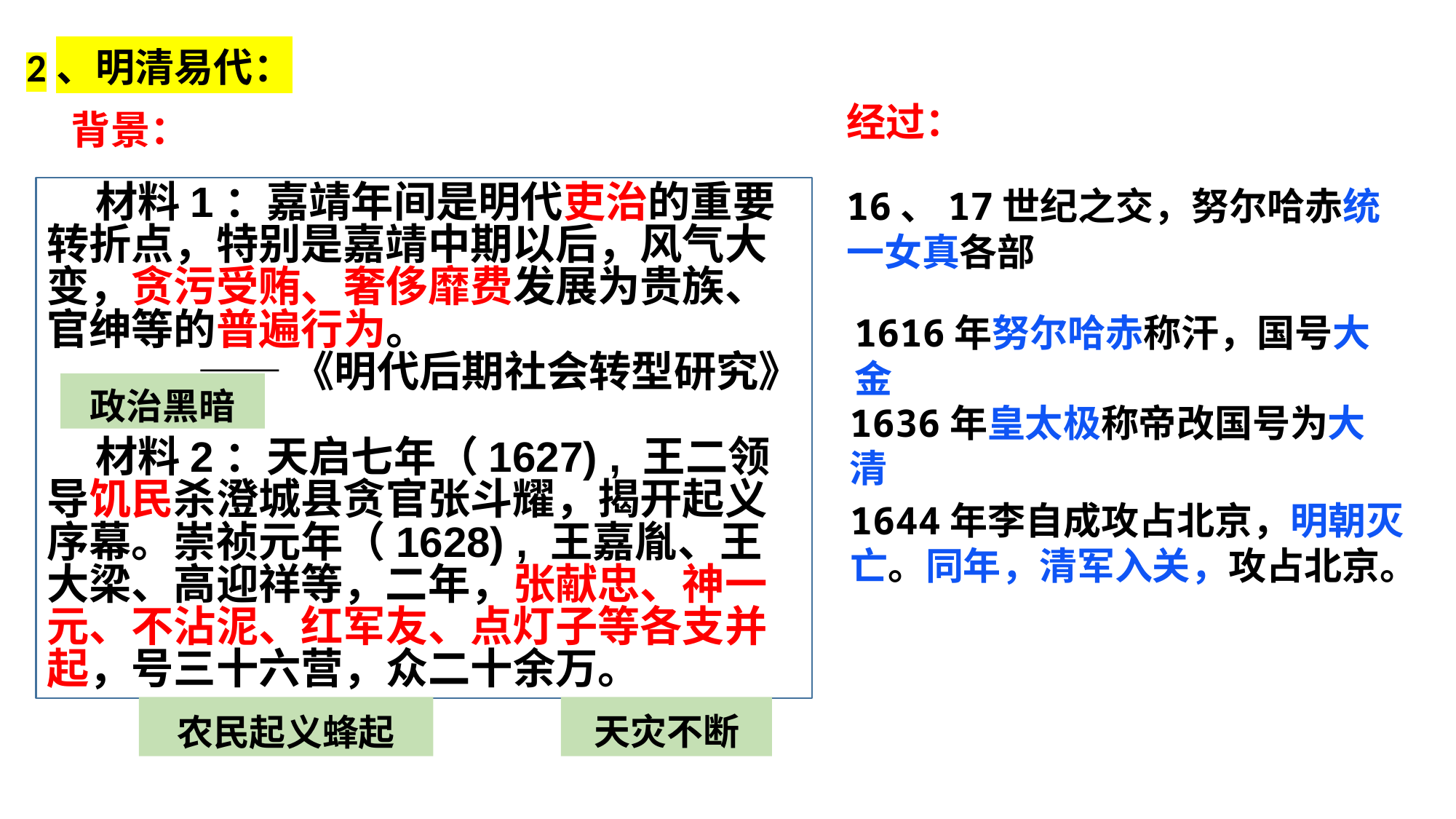

2、明清易代：
经过：
背景：
16、17世纪之交，努尔哈赤统一女真各部
    材料1：嘉靖年间是明代吏治的重要转折点，特别是嘉靖中期以后，风气大变，贪污受贿、奢侈靡费发展为贵族、官绅等的普遍行为。
——《明代后期社会转型研究》

    材料2：天启七年（1627) , 王二领导饥民杀澄城县贪官张斗耀，揭开起义序幕。崇祯元年（1628) , 王嘉胤、王大梁、高迎祥等，二年，张献忠、神一元、不沾泥、红军友、点灯子等各支并起，号三十六营，众二十余万。
1616年努尔哈赤称汗，国号大金
政治黑暗
1636年皇太极称帝改国号为大清
1644年李自成攻占北京，明朝灭亡。同年，清军入关，攻占北京。
天灾不断
农民起义蜂起